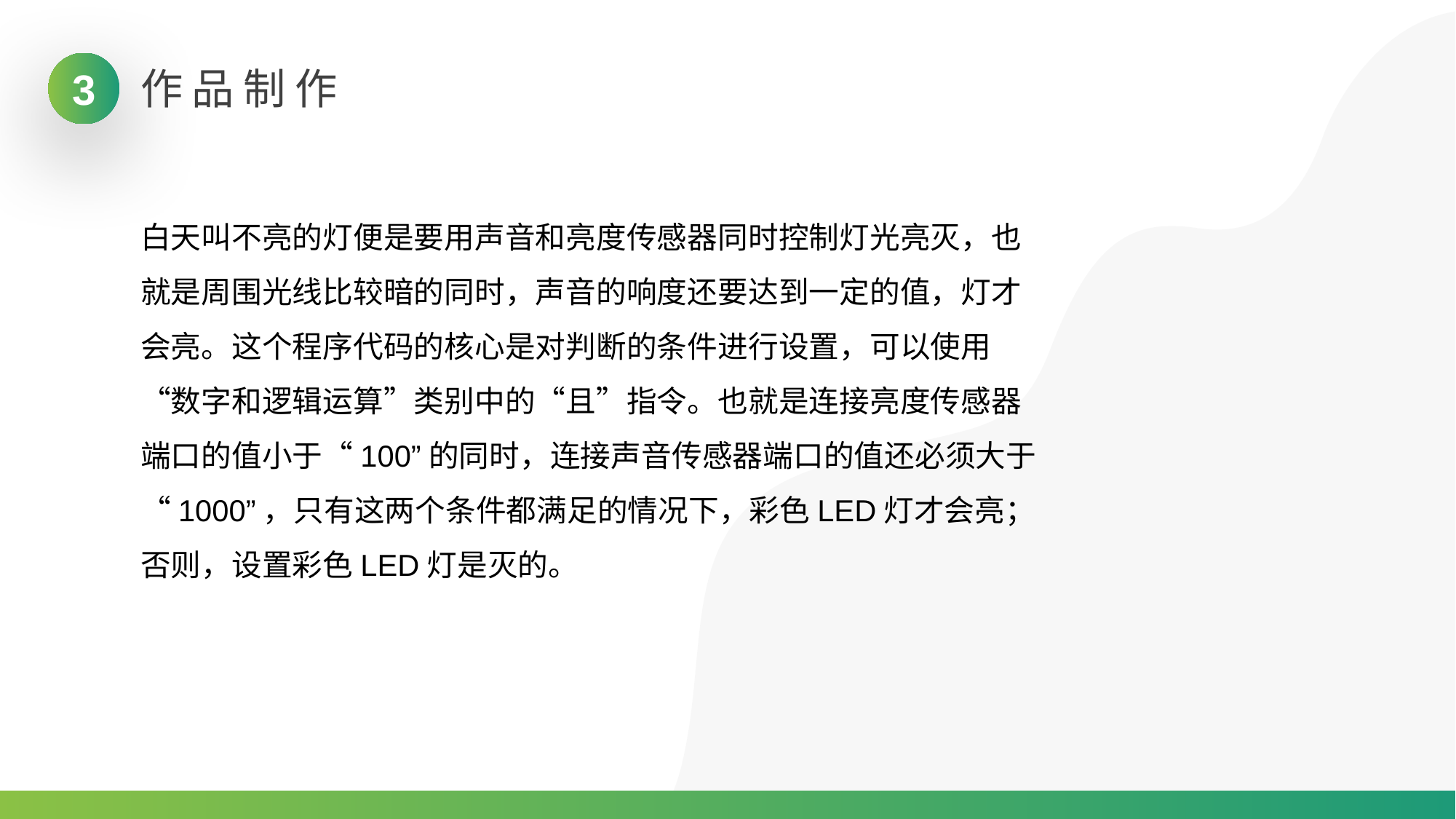

作品制作
3
白天叫不亮的灯便是要用声音和亮度传感器同时控制灯光亮灭，也就是周围光线比较暗的同时，声音的响度还要达到一定的值，灯才会亮。这个程序代码的核心是对判断的条件进行设置，可以使用“数字和逻辑运算”类别中的“且”指令。也就是连接亮度传感器端口的值小于“100”的同时，连接声音传感器端口的值还必须大于“1000”，只有这两个条件都满足的情况下，彩色LED灯才会亮；否则，设置彩色LED灯是灭的。
02